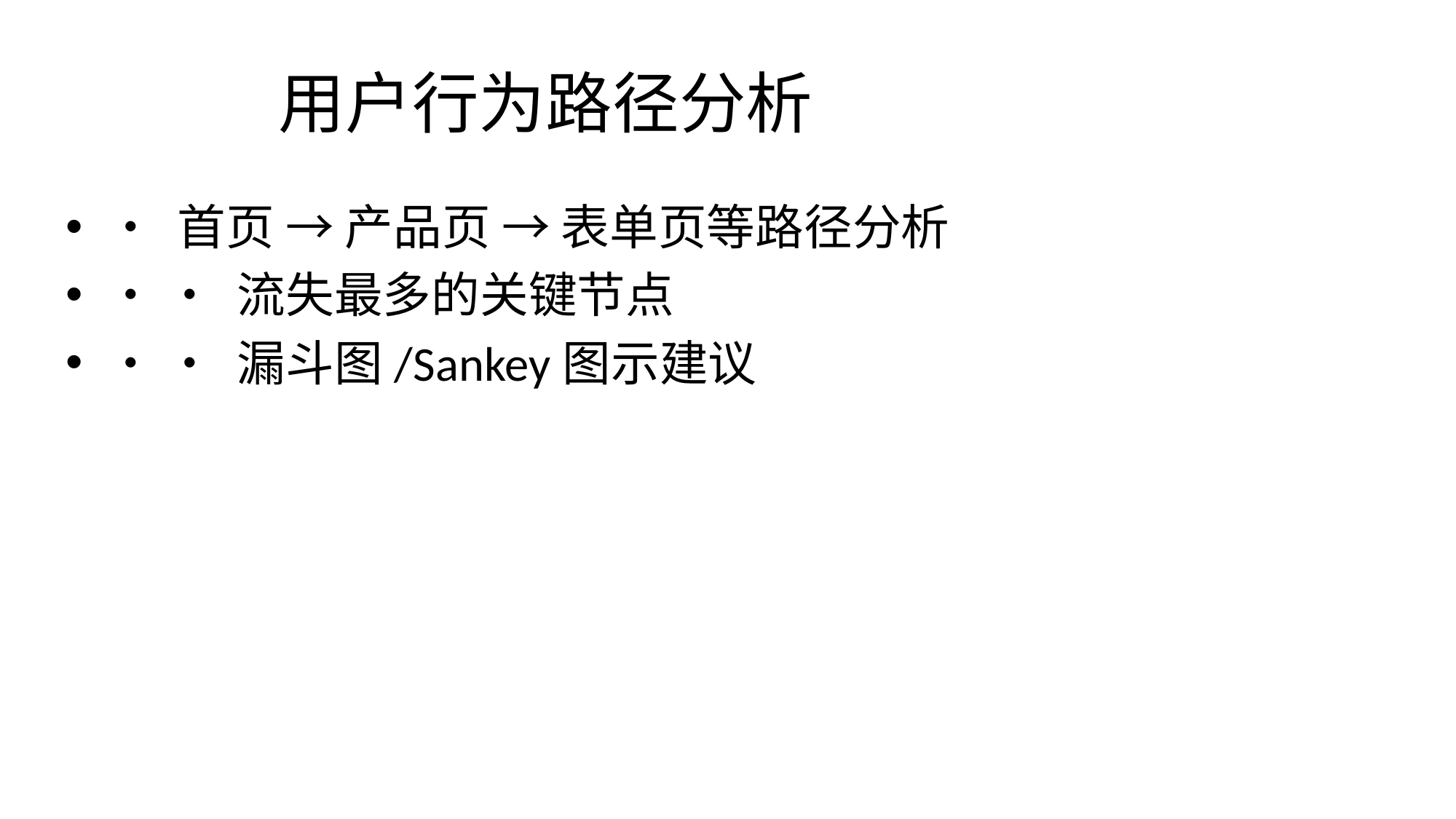

# 用户行为路径分析
• 首页 → 产品页 → 表单页等路径分析
• • 流失最多的关键节点
• • 漏斗图/Sankey图示建议